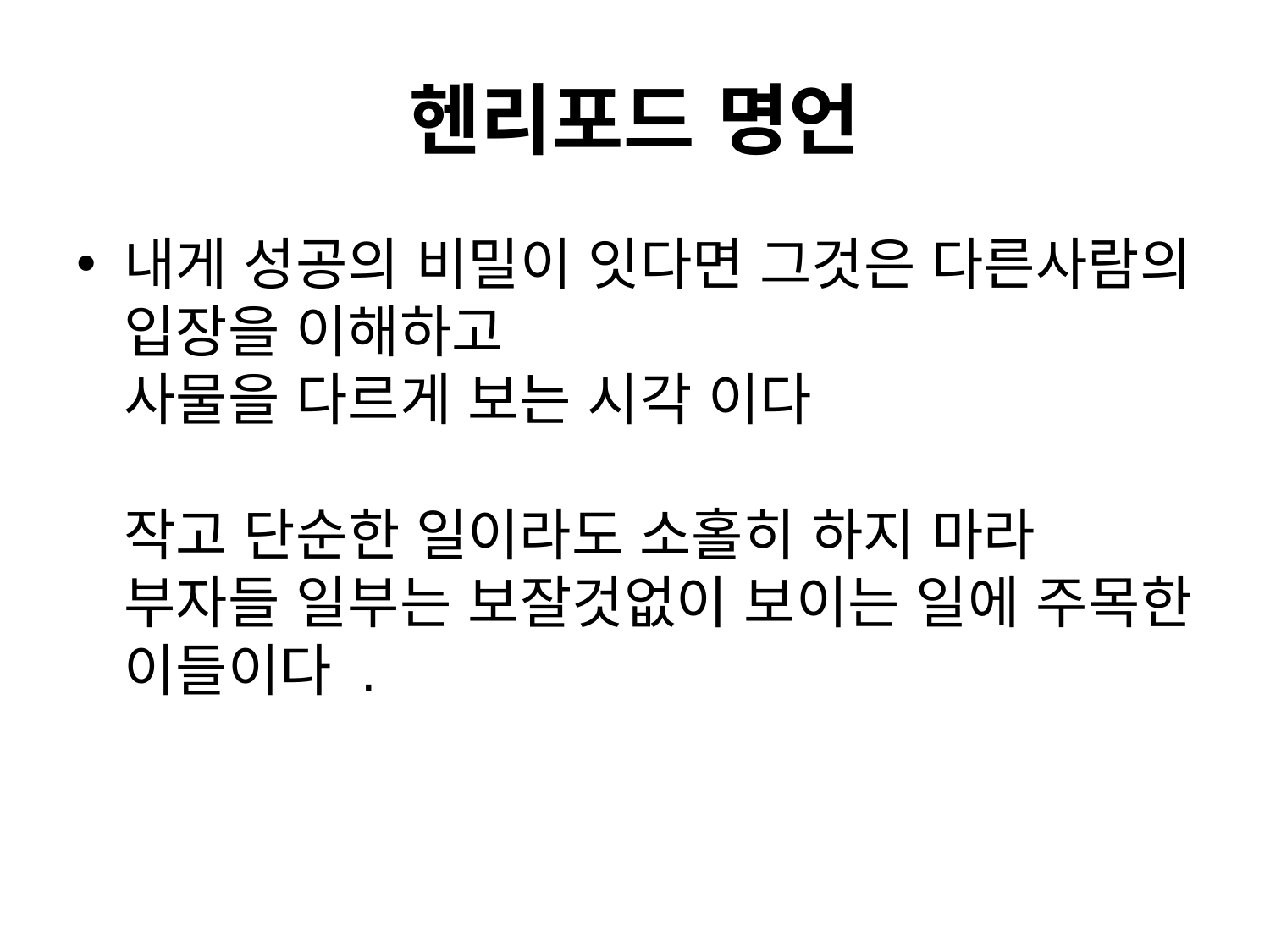

# 헨리포드 명언
내게 성공의 비밀이 잇다면 그것은 다른사람의 입장을 이해하고
사물을 다르게 보는 시각 이다
작고 단순한 일이라도 소홀히 하지 마라
부자들 일부는 보잘것없이 보이는 일에 주목한 이들이다 .